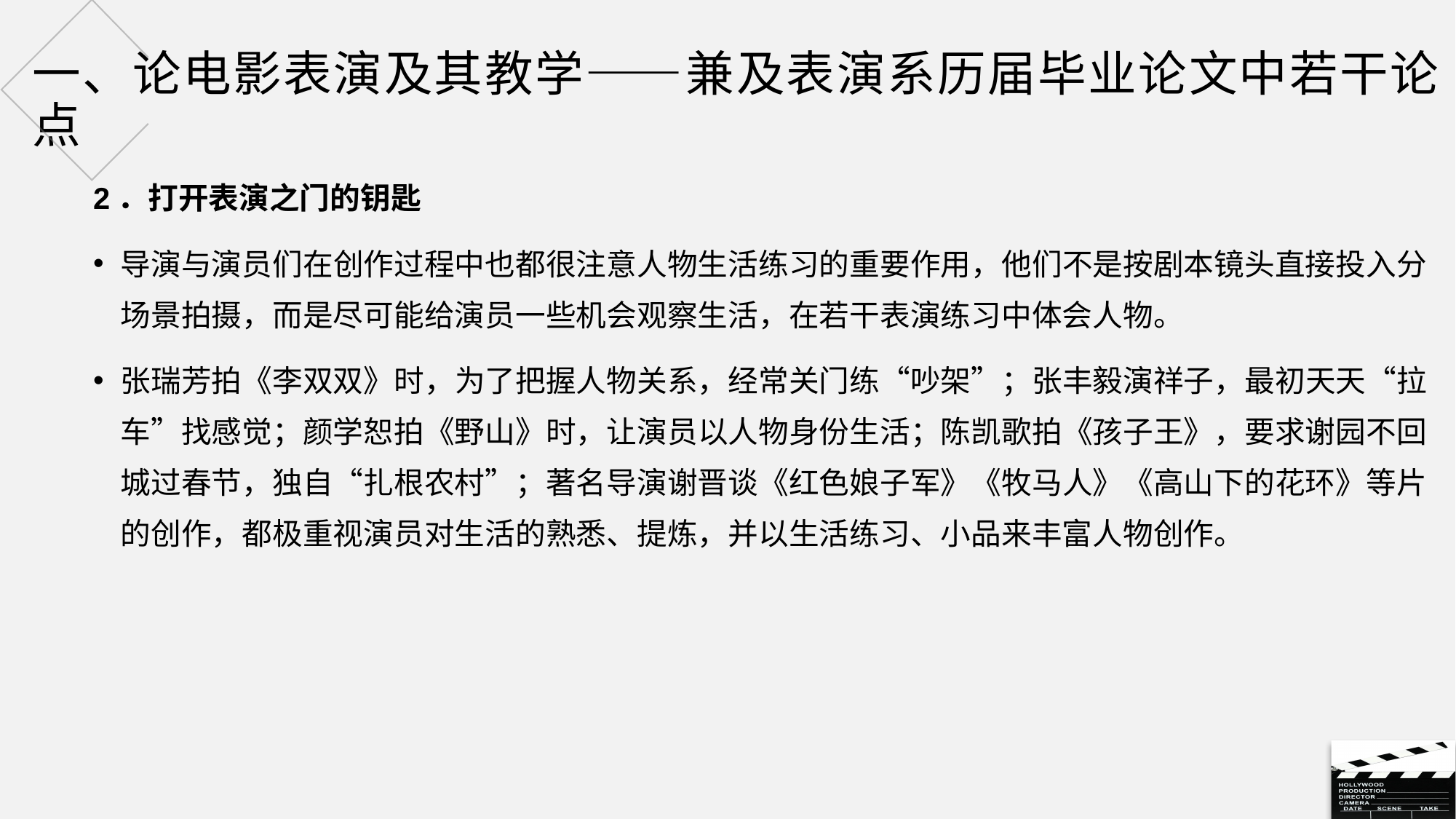

# 一、论电影表演及其教学——兼及表演系历届毕业论文中若干论点
2．打开表演之门的钥匙
导演与演员们在创作过程中也都很注意人物生活练习的重要作用，他们不是按剧本镜头直接投入分场景拍摄，而是尽可能给演员一些机会观察生活，在若干表演练习中体会人物。
张瑞芳拍《李双双》时，为了把握人物关系，经常关门练“吵架”；张丰毅演祥子，最初天天“拉车”找感觉；颜学恕拍《野山》时，让演员以人物身份生活；陈凯歌拍《孩子王》，要求谢园不回城过春节，独自“扎根农村”；著名导演谢晋谈《红色娘子军》《牧马人》《高山下的花环》等片的创作，都极重视演员对生活的熟悉、提炼，并以生活练习、小品来丰富人物创作。